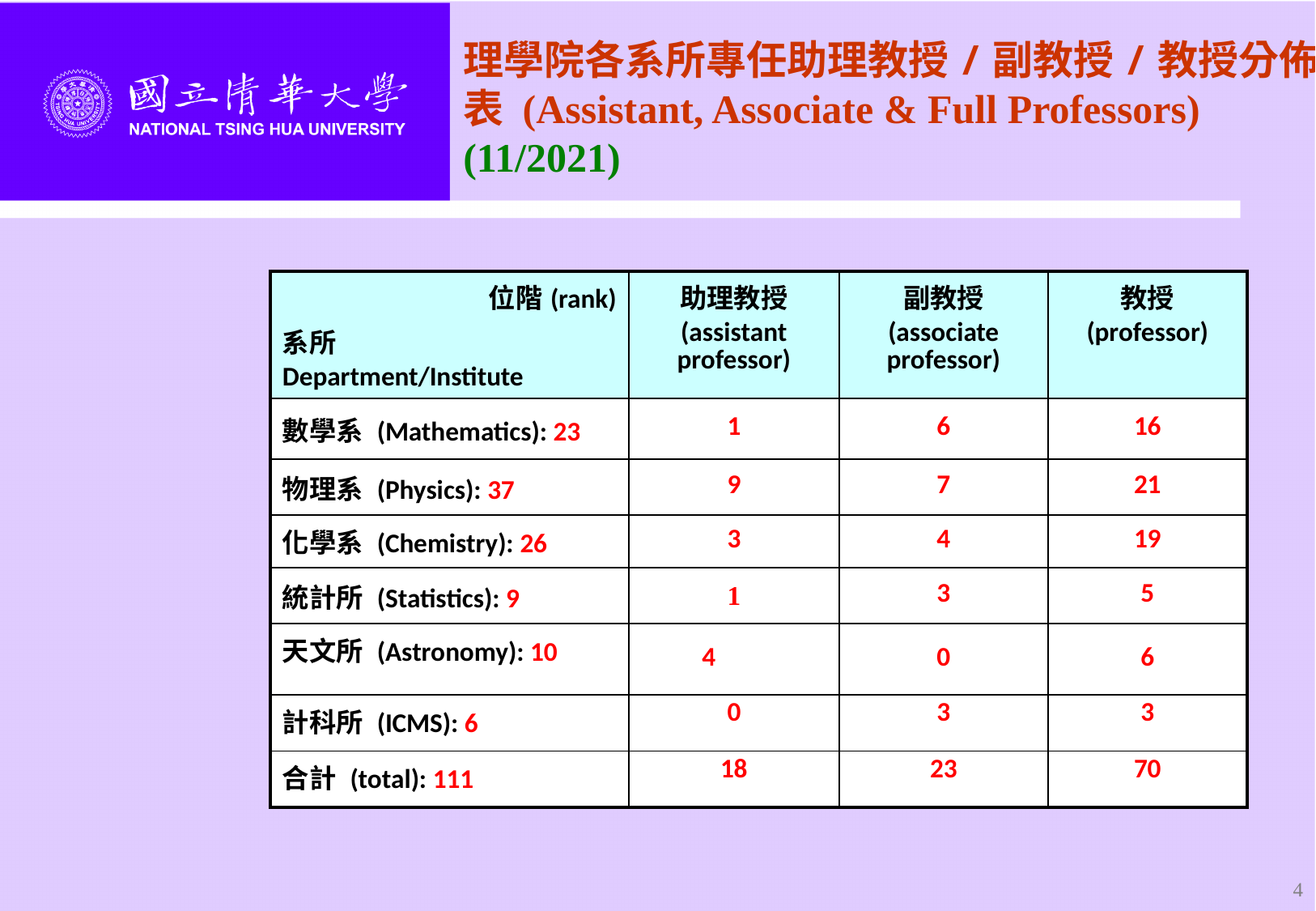

# 理學院各系所專任助理教授/副教授/教授分佈表 (Assistant, Associate & Full Professors) (11/2021)
| 位階(rank) 系所 Department/Institute | 助理教授 (assistant professor) | 副教授 (associate professor) | 教授 (professor) |
| --- | --- | --- | --- |
| 數學系 (Mathematics): 23 | 1 | 6 | 16 |
| 物理系 (Physics): 37 | 9 | 7 | 21 |
| 化學系 (Chemistry): 26 | 3 | 4 | 19 |
| 統計所 (Statistics): 9 | 1 | 3 | 5 |
| 天文所 (Astronomy): 10 | 4 | 0 | 6 |
| 計科所 (ICMS): 6 | 0 | 3 | 3 |
| 合計 (total): 111 | 18 | 23 | 70 |
4